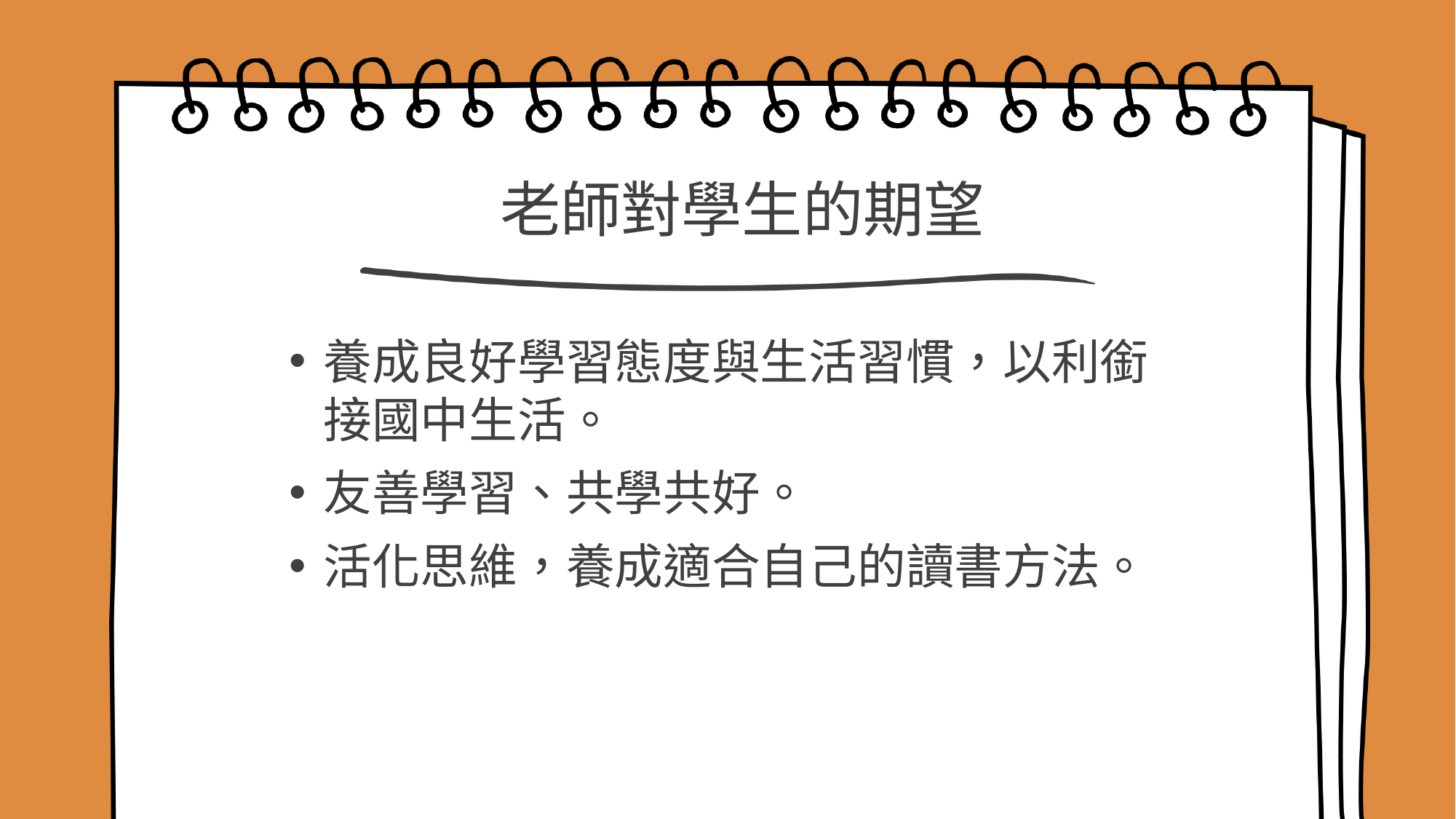

# 老師對學生的期望
養成良好學習態度與生活習慣，以利銜接國中生活。
友善學習、共學共好。
活化思維，養成適合自己的讀書方法。